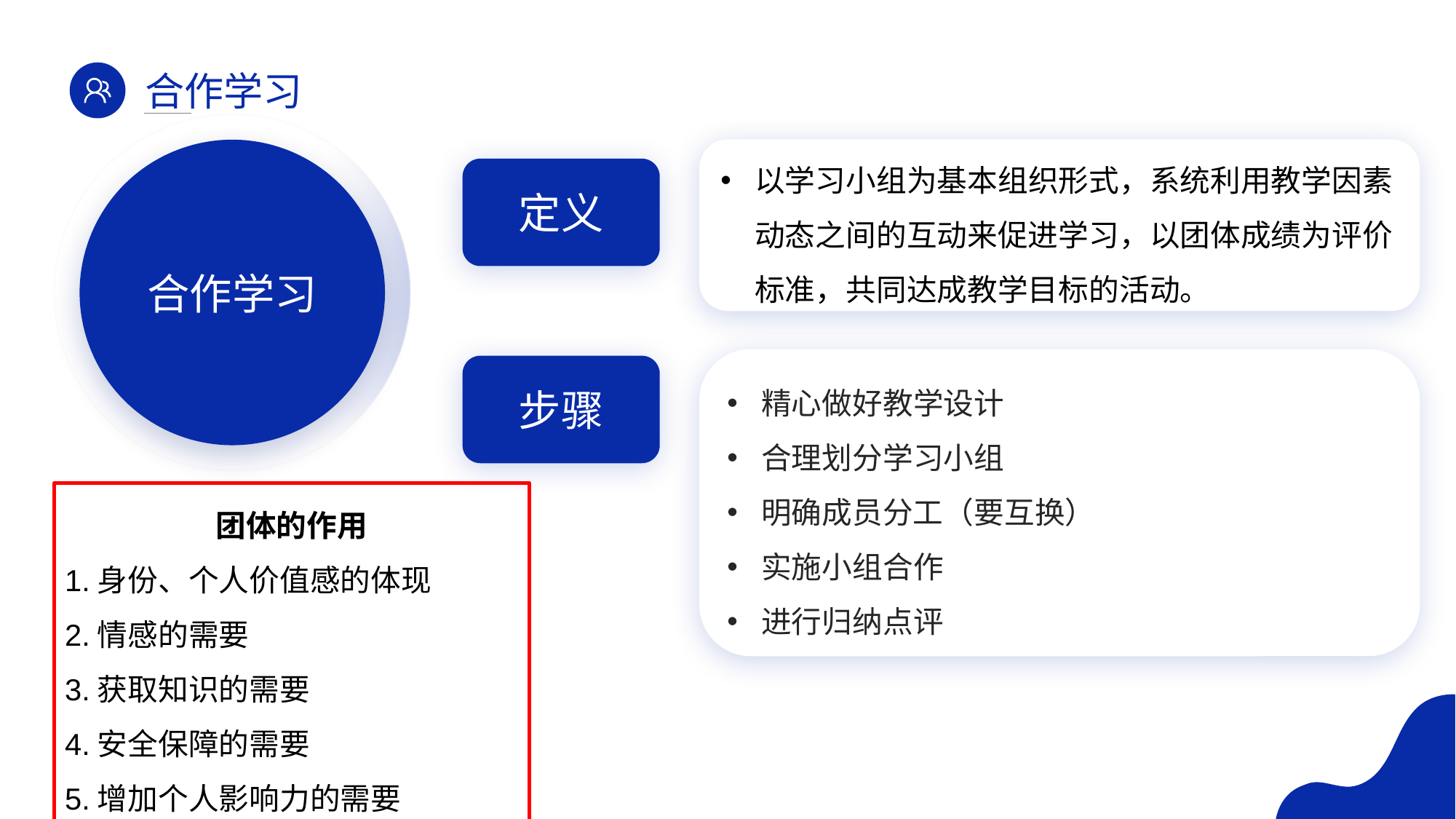

合作学习

合作学习
以学习小组为基本组织形式，系统利用教学因素动态之间的互动来促进学习，以团体成绩为评价标准，共同达成教学目标的活动。
定义
精心做好教学设计
合理划分学习小组
明确成员分工（要互换）
实施小组合作
进行归纳点评
步骤
团体的作用
1.身份、个人价值感的体现
2.情感的需要
3.获取知识的需要
4.安全保障的需要
5.增加个人影响力的需要